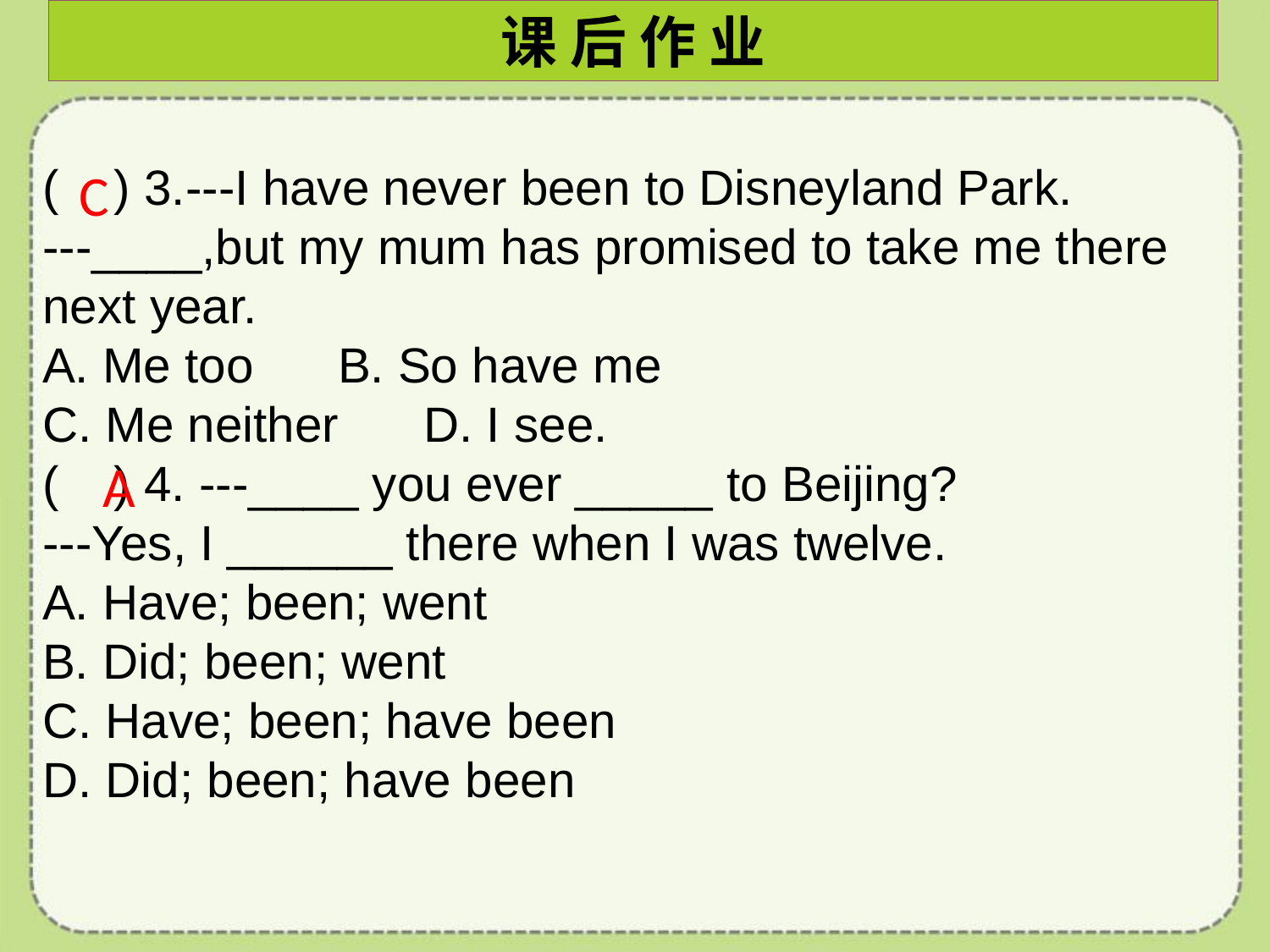

课 后 作 业
(    ) 3.---I have never been to Disneyland Park.
---____,but my mum has promised to take me there next year.
A. Me too	   B. So have me
C. Me neither	D. I see.
(    ) 4. ---____ you ever _____ to Beijing?
---Yes, I ______ there when I was twelve.
A. Have; been; went
B. Did; been; went
C. Have; been; have been
D. Did; been; have been
C
A